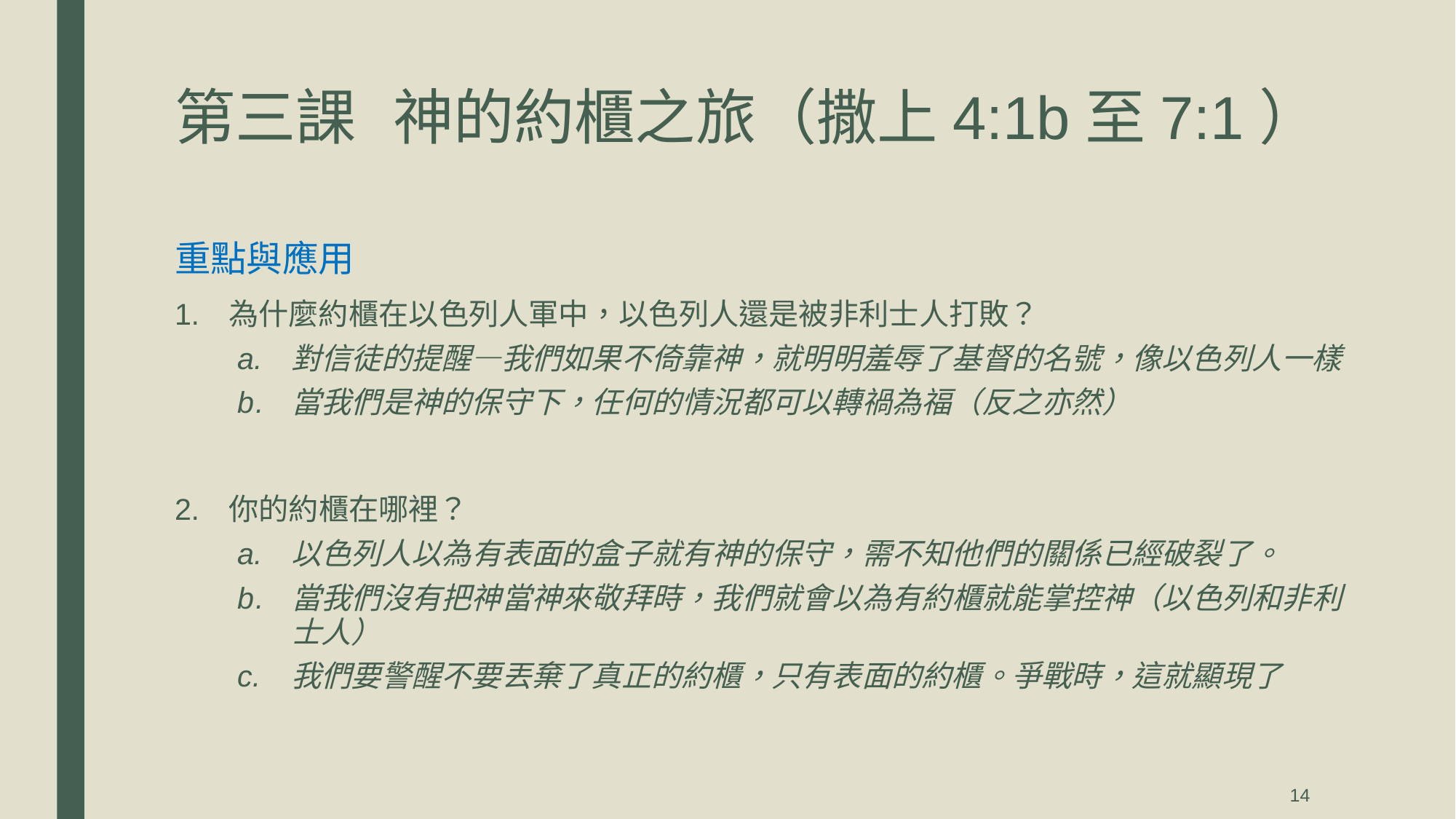

# 第三課	神的約櫃之旅（撒上4:1b至7:1）
重點與應用
為什麼約櫃在以色列人軍中，以色列人還是被非利士人打敗？
對信徒的提醒—我們如果不倚靠神，就明明羞辱了基督的名號，像以色列人一樣
當我們是神的保守下，任何的情況都可以轉禍為福（反之亦然）

你的約櫃在哪裡？
以色列人以為有表面的盒子就有神的保守，需不知他們的關係已經破裂了。
當我們沒有把神當神來敬拜時，我們就會以為有約櫃就能掌控神（以色列和非利士人）
我們要警醒不要丟棄了真正的約櫃，只有表面的約櫃。爭戰時，這就顯現了

14